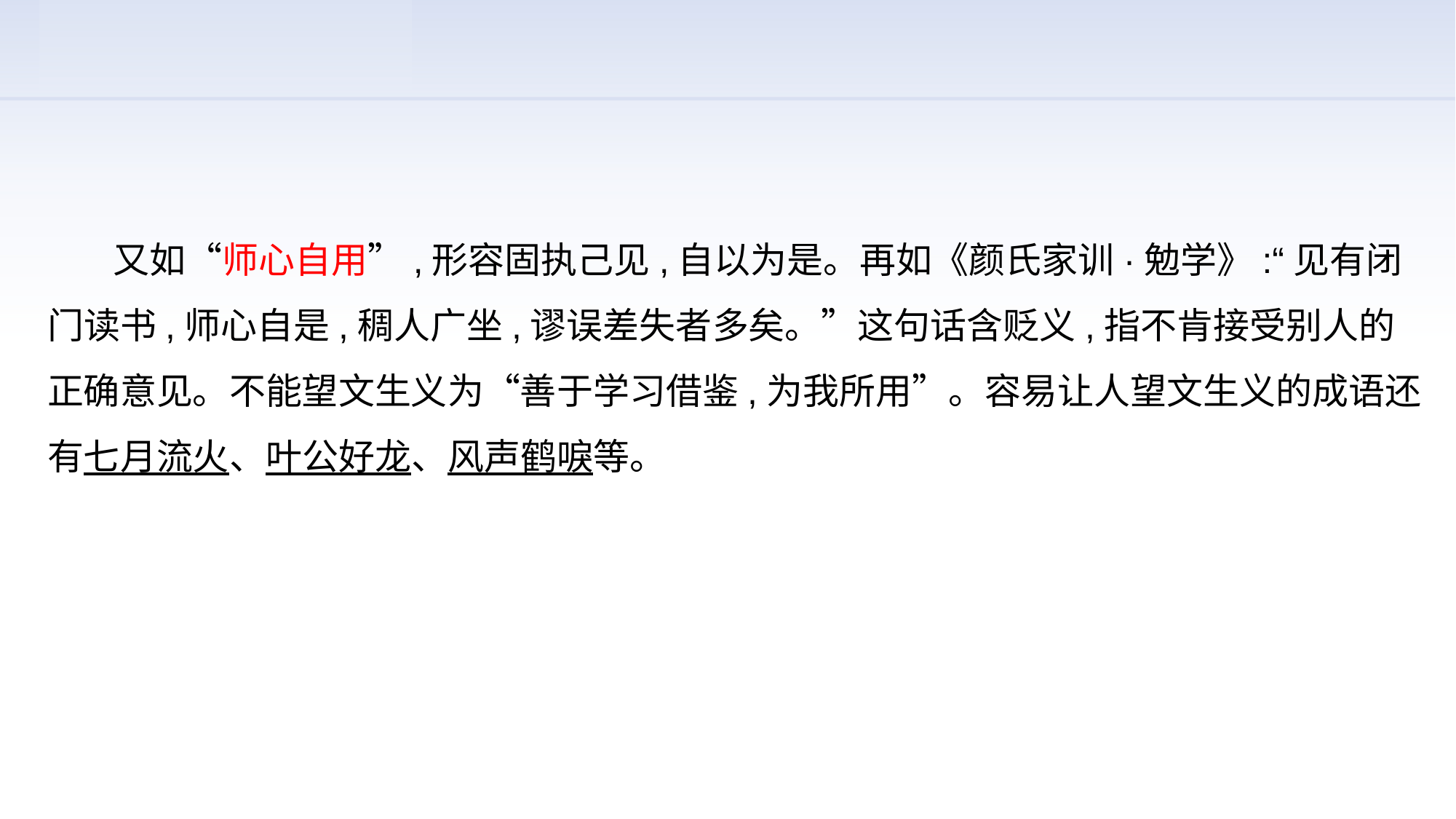

又如“师心自用”,形容固执己见,自以为是。再如《颜氏家训·勉学》:“见有闭门读书,师心自是,稠人广坐,谬误差失者多矣。”这句话含贬义,指不肯接受别人的正确意见。不能望文生义为“善于学习借鉴,为我所用”。容易让人望文生义的成语还有七月流火、叶公好龙、风声鹤唳等。